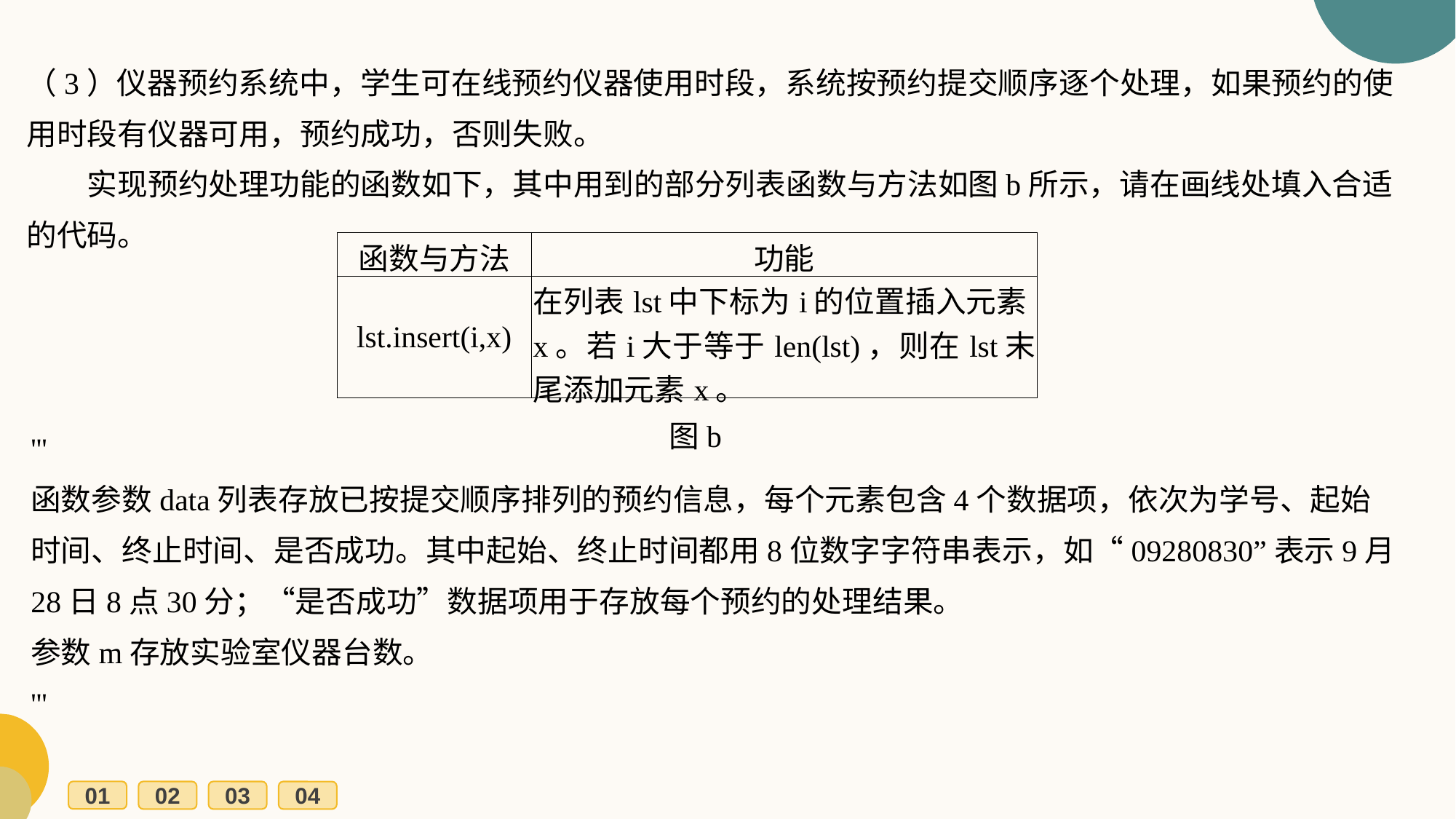

（3）仪器预约系统中，学生可在线预约仪器使用时段，系统按预约提交顺序逐个处理，如果预约的使用时段有仪器可用，预约成功，否则失败。
　　实现预约处理功能的函数如下，其中用到的部分列表函数与方法如图b所示，请在画线处填入合适的代码。
| 函数与方法 | 功能 |
| --- | --- |
| lst.insert(i,x) | 在列表lst中下标为i的位置插入元素x。若i大于等于len(lst)，则在lst末尾添加元素x。 |
'''
函数参数data列表存放已按提交顺序排列的预约信息，每个元素包含4个数据项，依次为学号、起始时间、终止时间、是否成功。其中起始、终止时间都用8位数字字符串表示，如“09280830”表示9月28日8点30分；“是否成功”数据项用于存放每个预约的处理结果。
参数m存放实验室仪器台数。
'''
图b